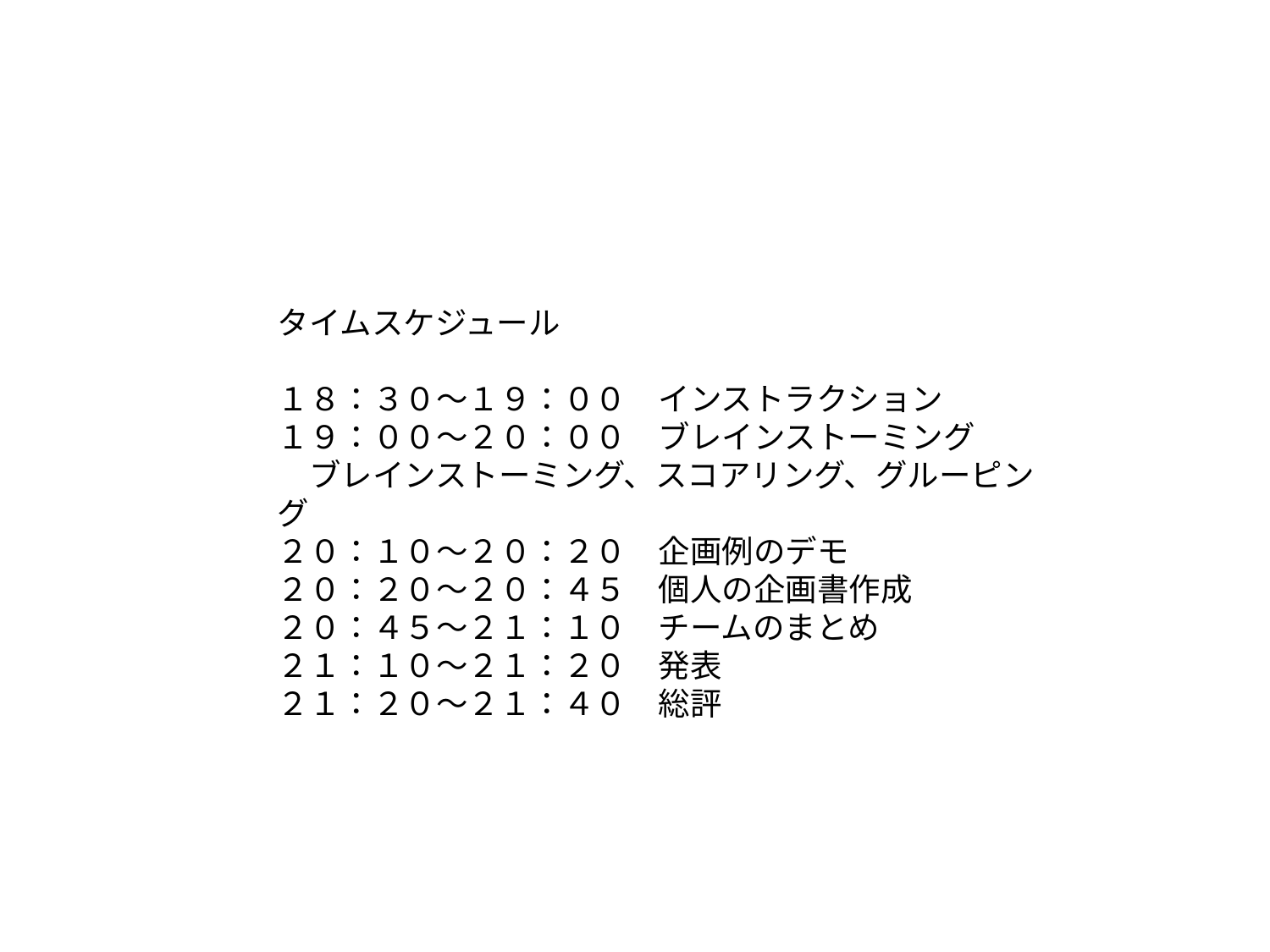

タイムスケジュール

１８：３０～１９：００　インストラクション
１９：００～２０：００　ブレインストーミング
　ブレインストーミング、スコアリング、グルーピング
２０：１０～２０：２０　企画例のデモ
２０：２０～２０：４５　個人の企画書作成
２０：４５～２１：１０　チームのまとめ
２１：１０～２１：２０　発表
２１：２０～２１：４０　総評